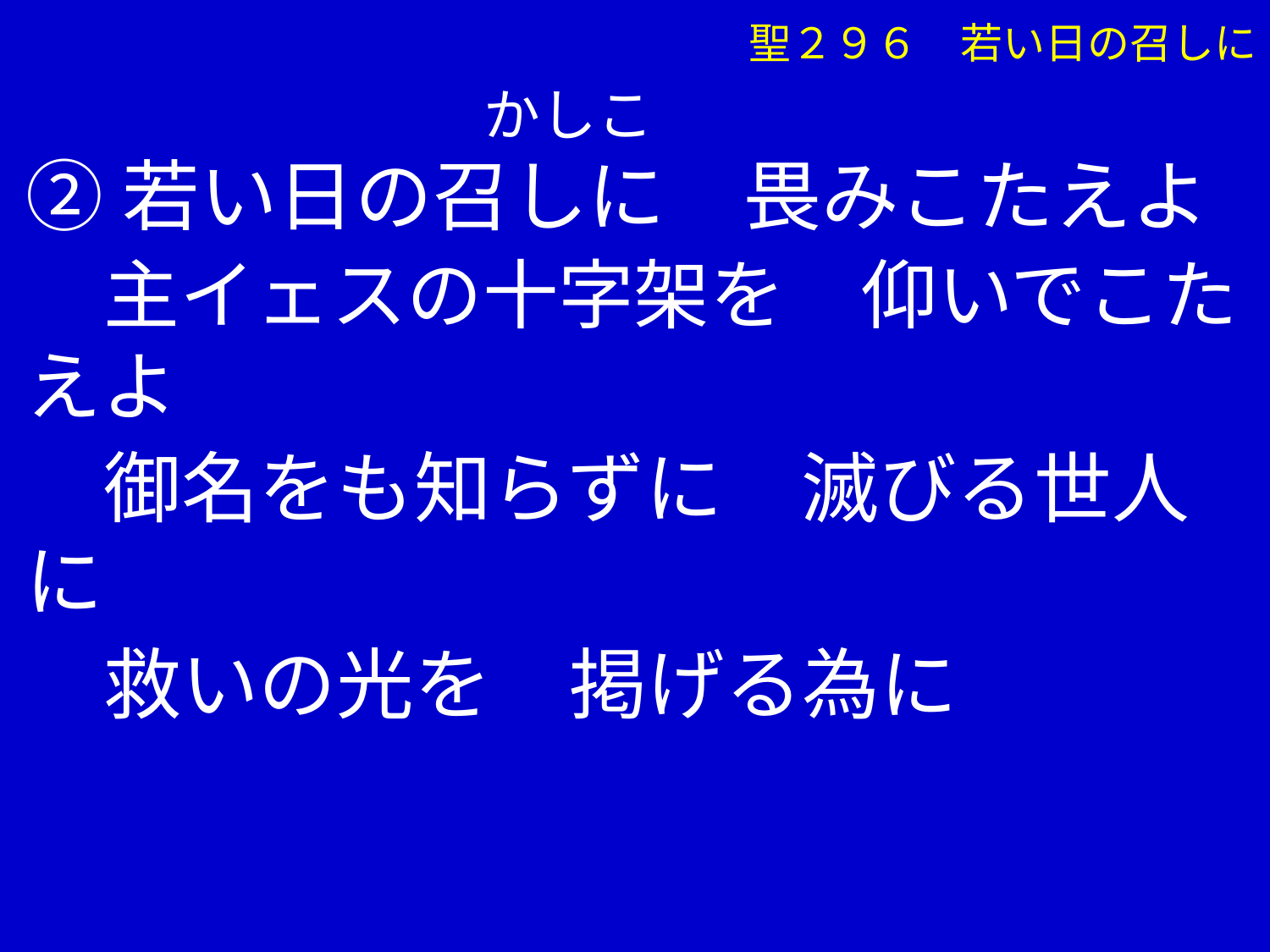

聖２９６　若い日の召しに
                                   かしこ
②若い日の召しに　畏みこたえよ
　主イェスの十字架を　仰いでこたえよ
　御名をも知らずに　滅びる世人に
　救いの光を　掲げる為に